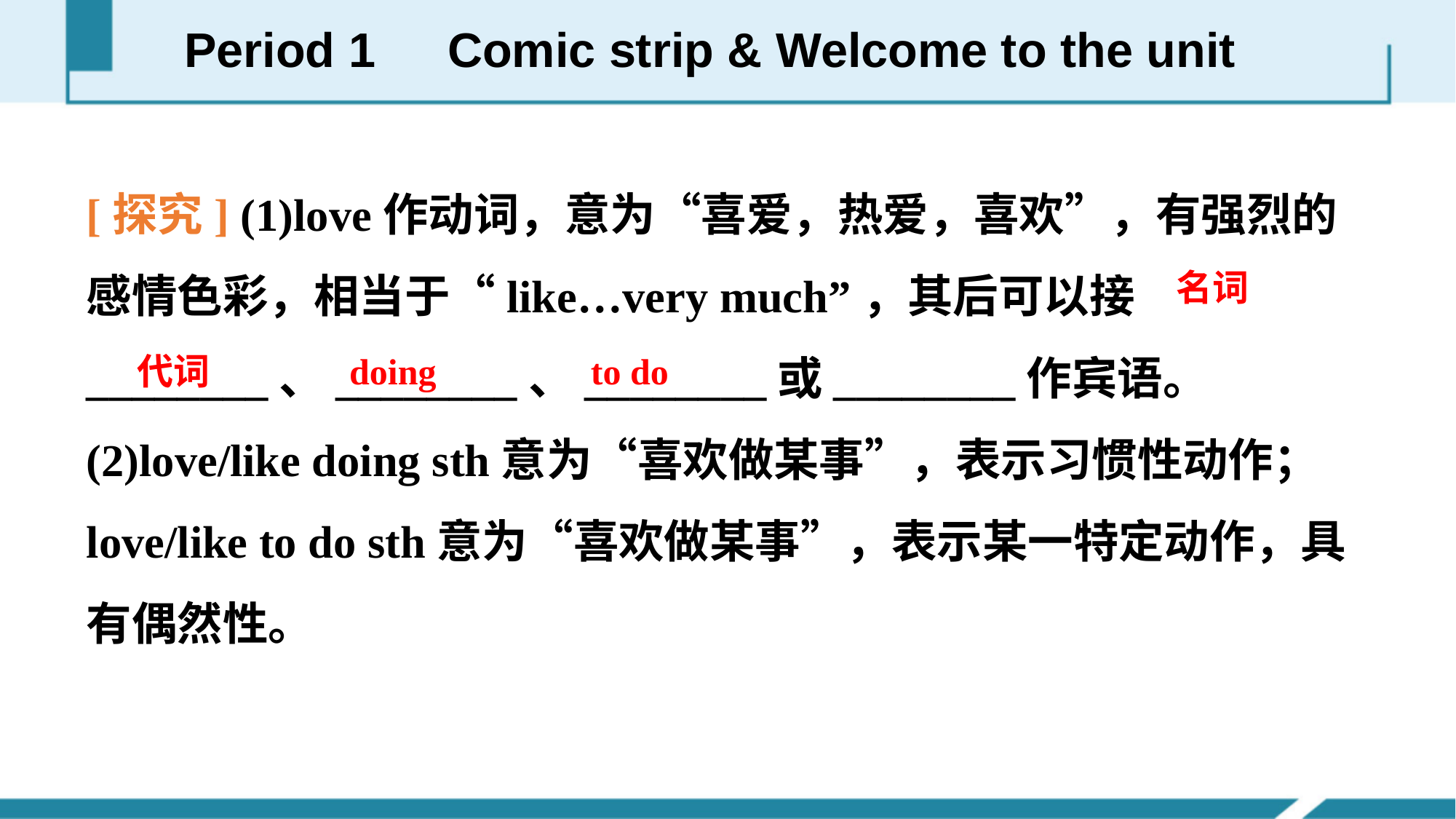

Period 1　Comic strip & Welcome to the unit
[探究] (1)love作动词，意为“喜爱，热爱，喜欢”，有强烈的感情色彩，相当于“like…very much”，其后可以接________、________、________或________作宾语。
(2)love/like doing sth意为“喜欢做某事”，表示习惯性动作；love/like to do sth意为“喜欢做某事”，表示某一特定动作，具有偶然性。

名词
代词                doing                 to do